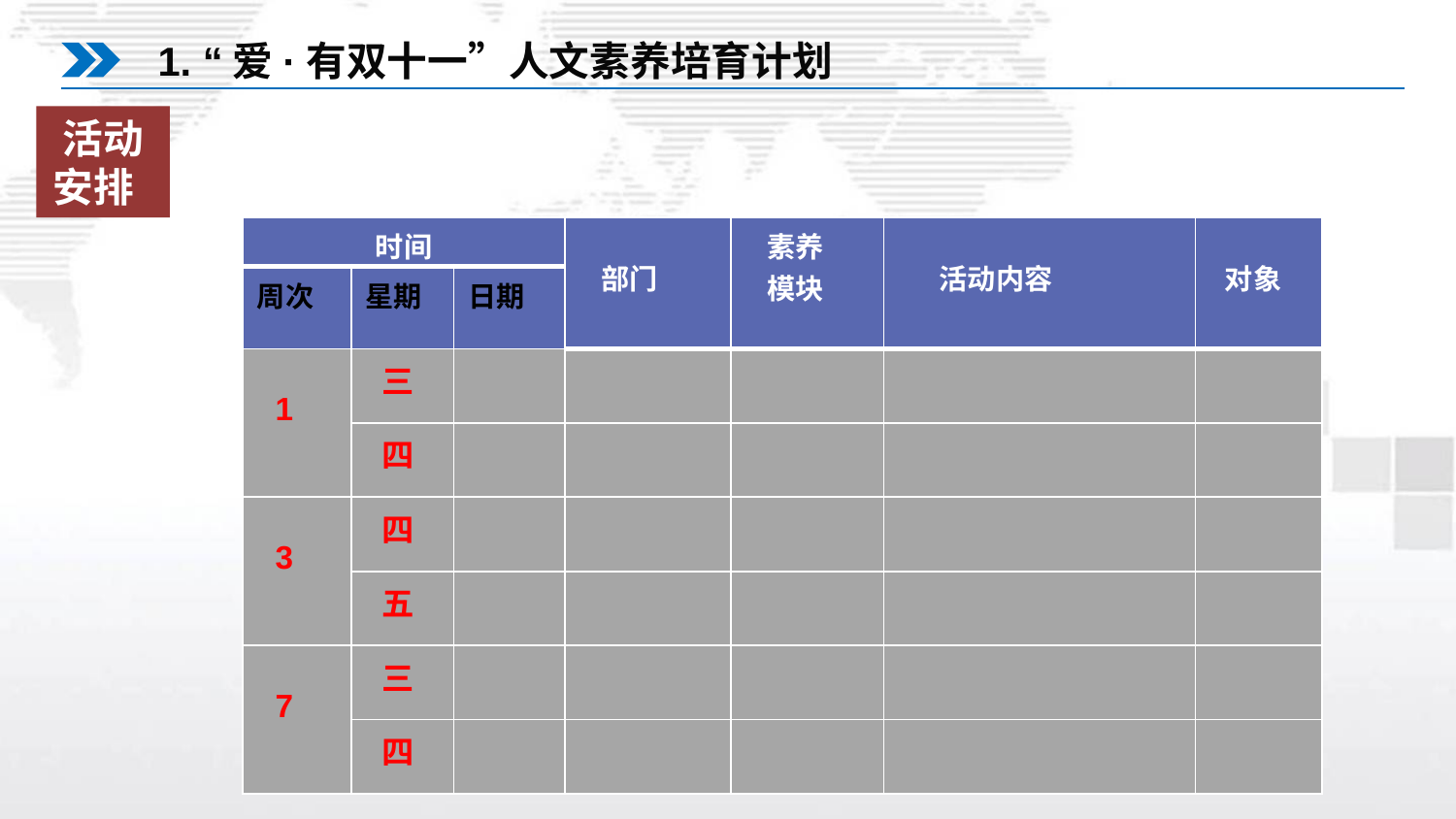

1. “爱·有双十一”人文素养培育计划

活动
安排
| 时间 |  |  | 部门 | 素养 模块 | 活动内容 | 对象 |
| --- | --- | --- | --- | --- | --- | --- |
| 周次 | 星期 | 日期 |  |  |  |  |
| 1 | 三 |  |  |  |  |  |
|  | 四 |  |  |  |  |  |
| 3 | 四 |  |  |  |  |  |
|  | 五 |  |  |  |  |  |
| 7 | 三 |  |  |  |  |  |
|  | 四 |  |  |  |  |  |